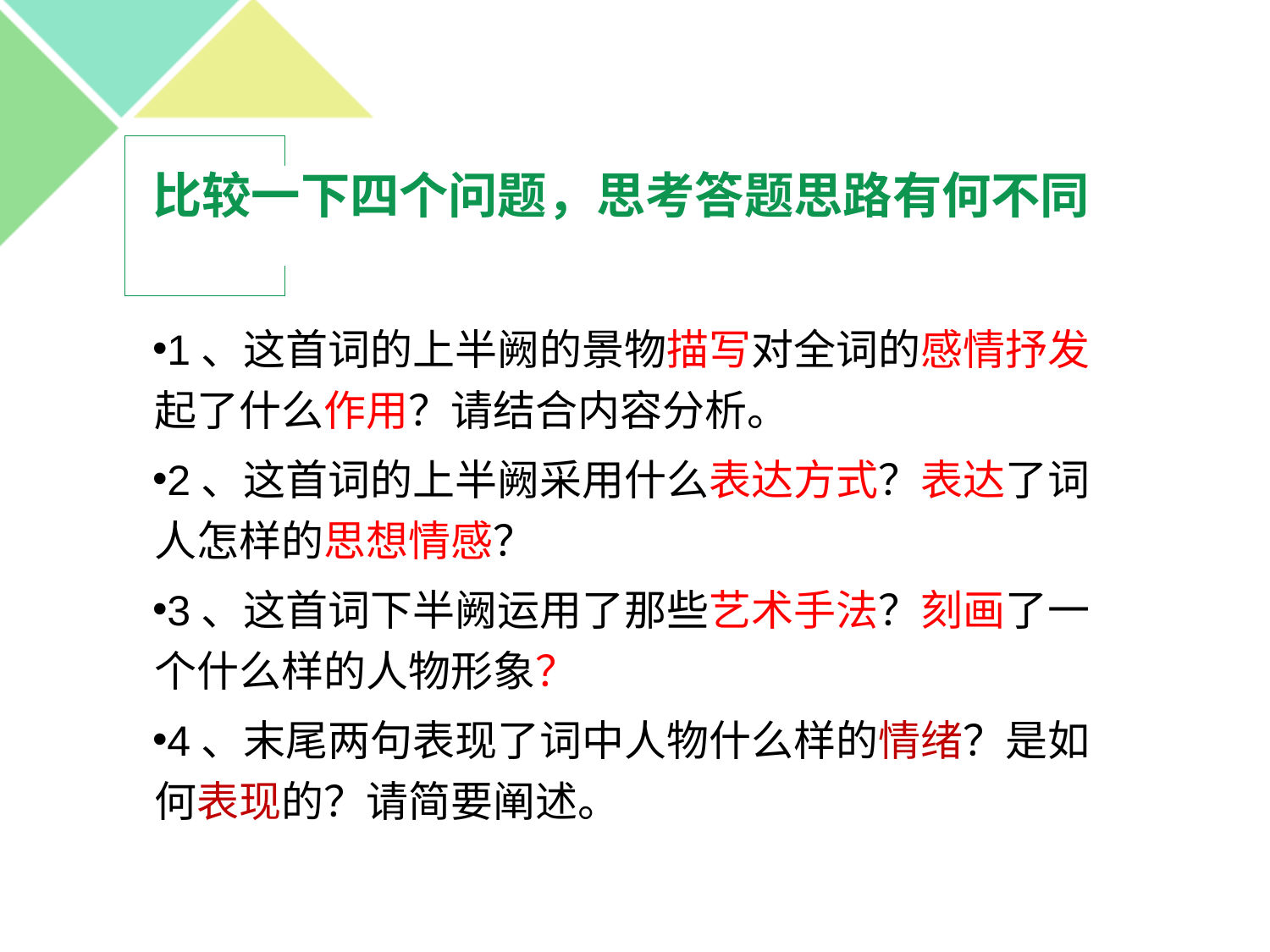

# 比较一下四个问题，思考答题思路有何不同
1、这首词的上半阙的景物描写对全词的感情抒发起了什么作用？请结合内容分析。
2、这首词的上半阙采用什么表达方式？表达了词人怎样的思想情感？
3、这首词下半阙运用了那些艺术手法？刻画了一个什么样的人物形象？
4、末尾两句表现了词中人物什么样的情绪？是如何表现的？请简要阐述。